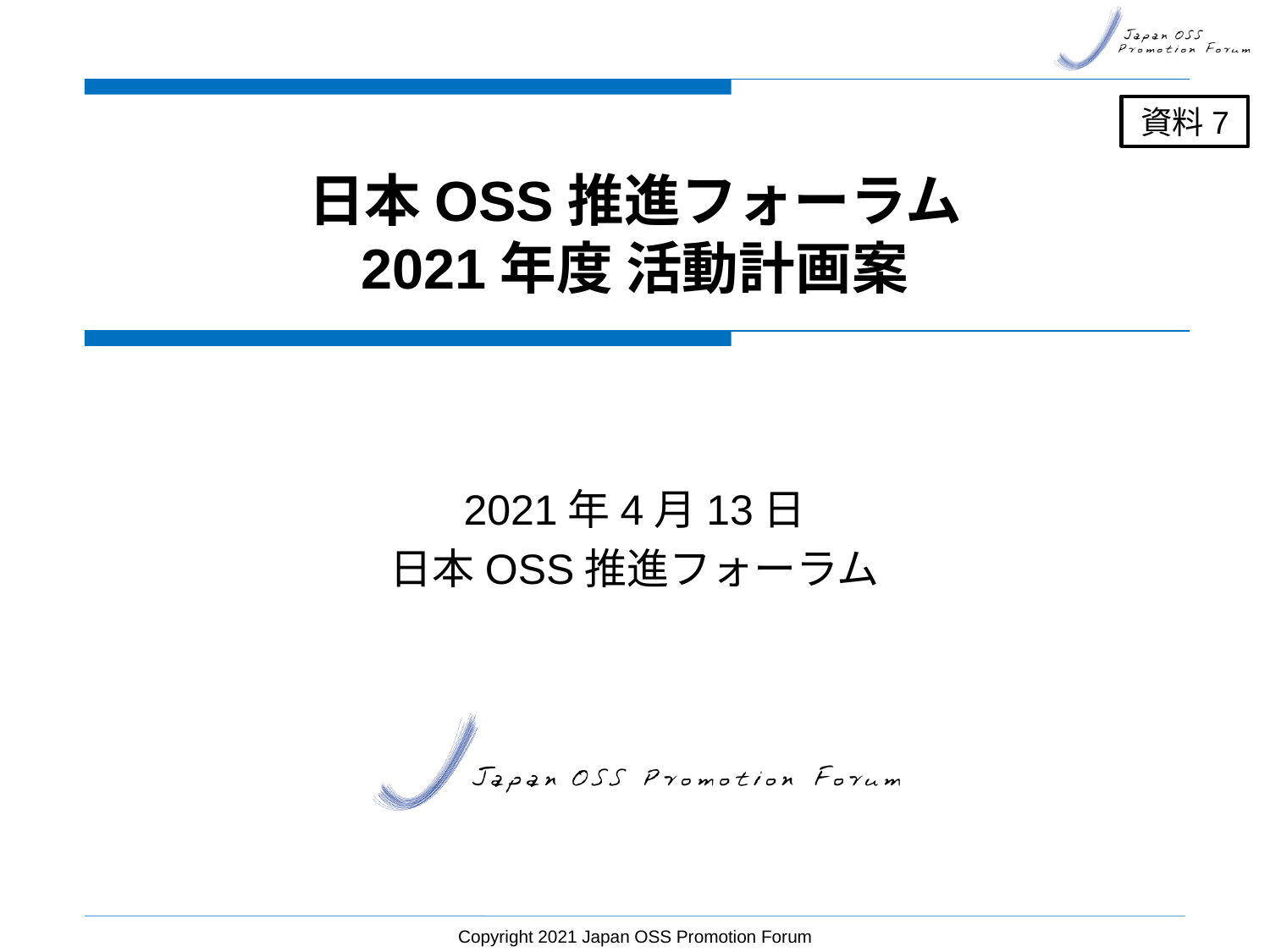

資料7
# 日本OSS推進フォーラム 2021年度 活動計画案
2021年4月13日
日本OSS推進フォーラム
Copyright 2021 Japan OSS Promotion Forum